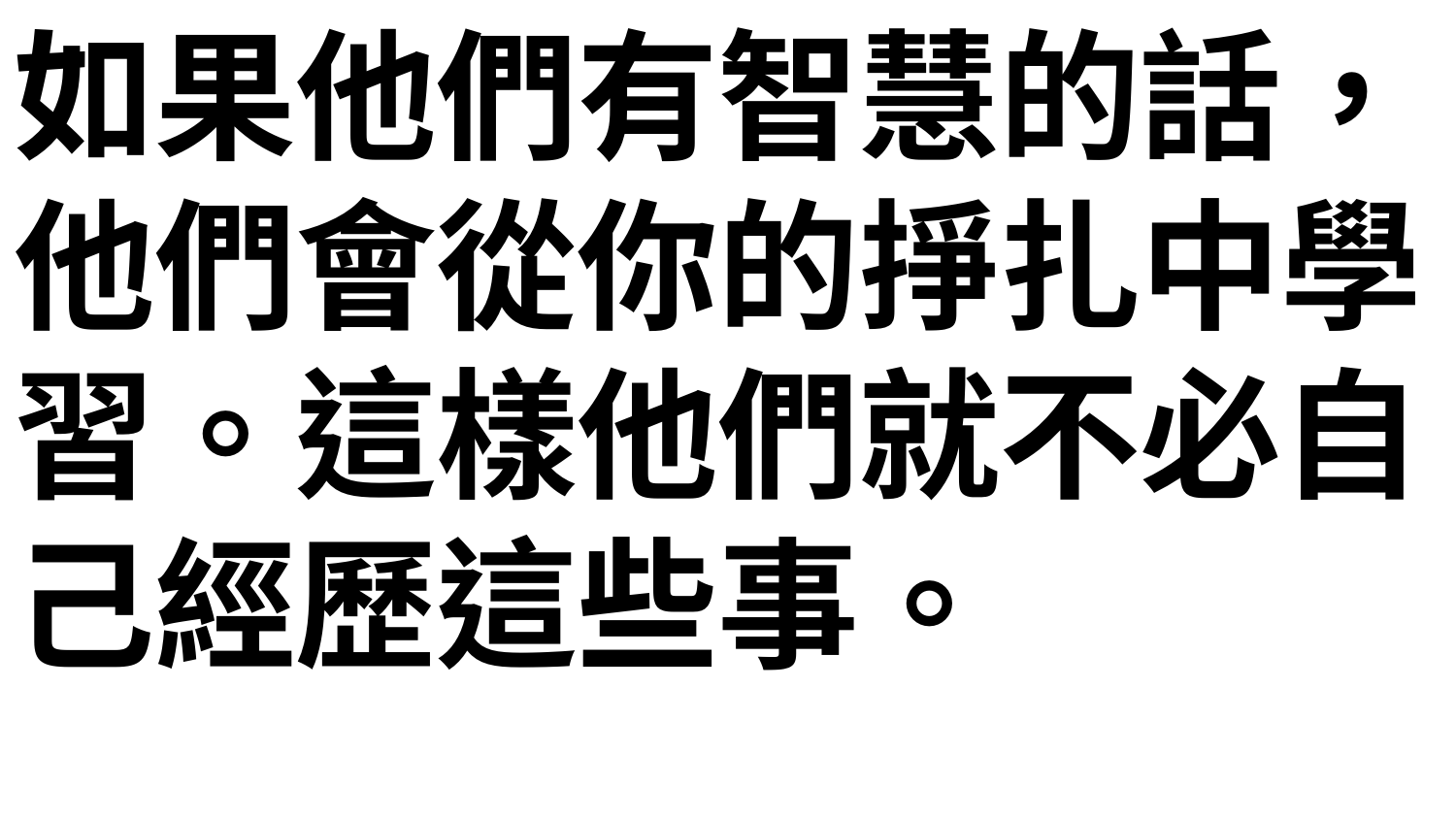

如果他們有智慧的話，他們會從你的掙扎中學習。這樣他們就不必自己經歷這些事。